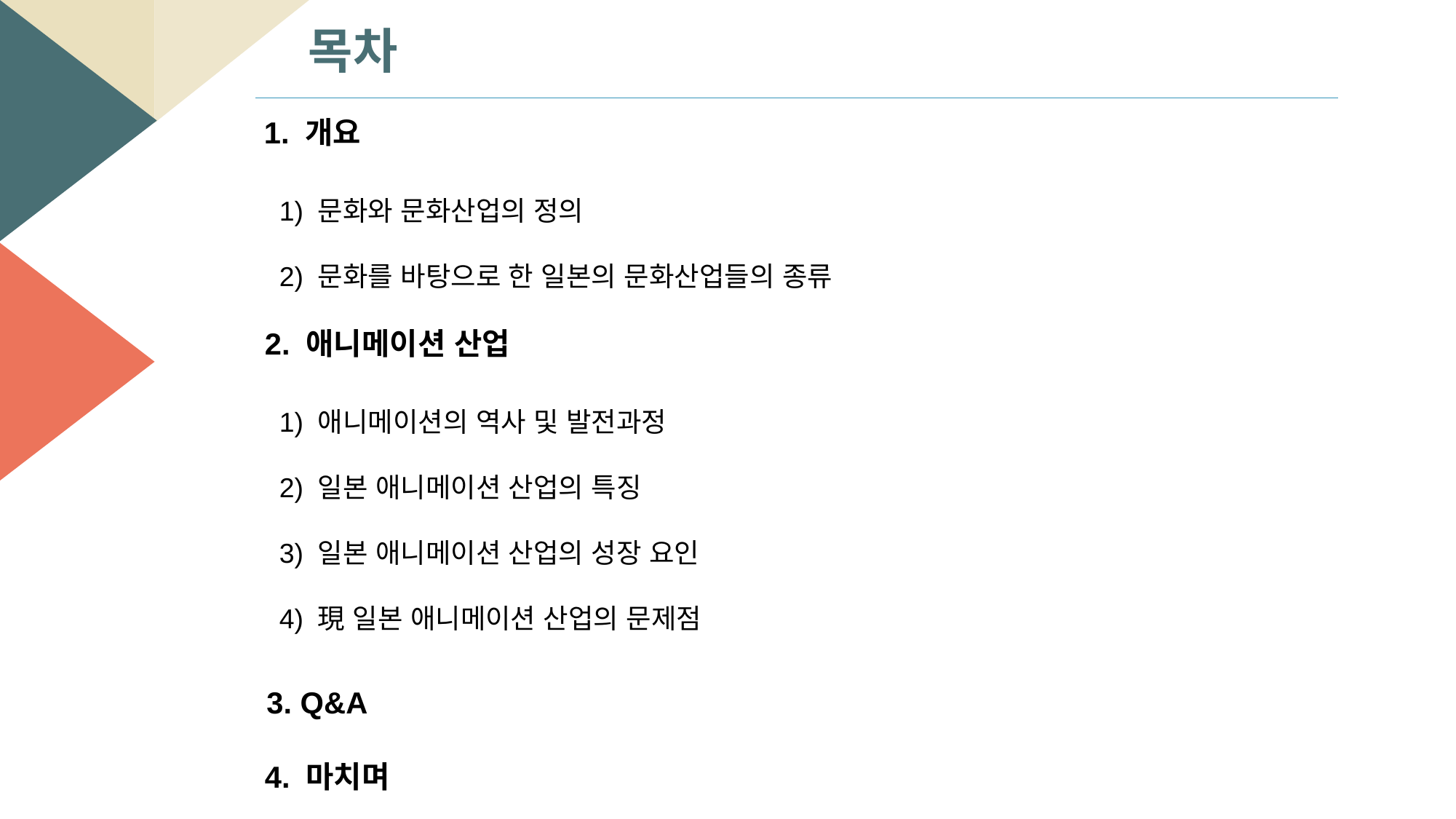

목차
 1. 개요

   1) 문화와 문화산업의 정의

   2) 문화를 바탕으로 한 일본의 문화산업들의 종류

 2. 애니메이션 산업

   1) 애니메이션의 역사 및 발전과정

   2) 일본 애니메이션 산업의 특징

   3) 일본 애니메이션 산업의 성장 요인

   4) 現 일본 애니메이션 산업의 문제점

 3. Q&A

 4. 마치며